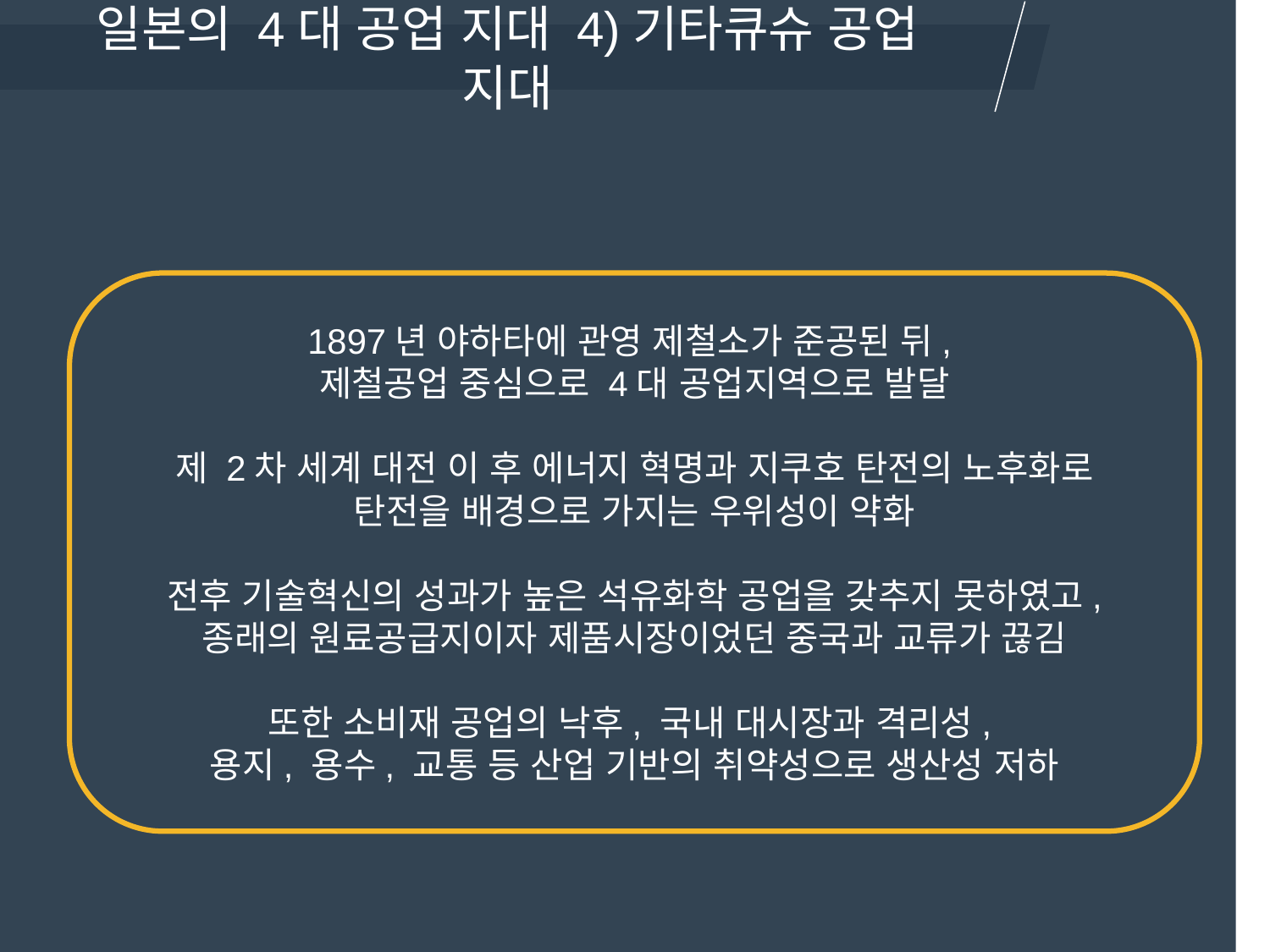

일본의 4대 공업 지대 4)기타큐슈 공업 지대
1897년 야하타에 관영 제철소가 준공된 뒤,
제철공업 중심으로 4대 공업지역으로 발달

제 2차 세계 대전 이 후 에너지 혁명과 지쿠호 탄전의 노후화로
탄전을 배경으로 가지는 우위성이 약화

전후 기술혁신의 성과가 높은 석유화학 공업을 갖추지 못하였고,
종래의 원료공급지이자 제품시장이었던 중국과 교류가 끊김

또한 소비재 공업의 낙후, 국내 대시장과 격리성,
용지, 용수, 교통 등 산업 기반의 취약성으로 생산성 저하